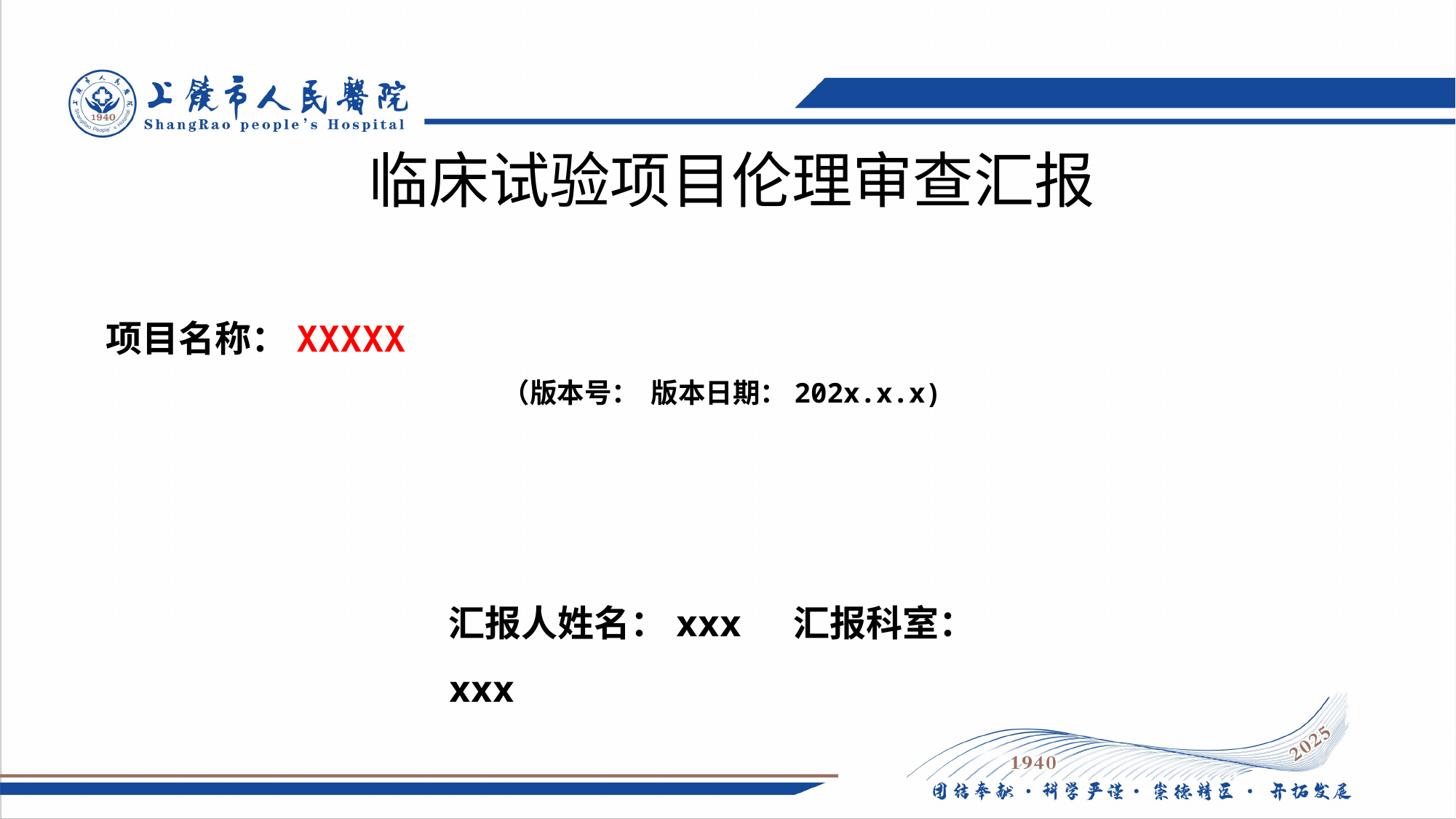

临床试验项目伦理审查汇报
项目名称：XXXXX
（版本号：  版本日期：202x.x.x)
汇报人姓名：xxx  汇报科室：xxx